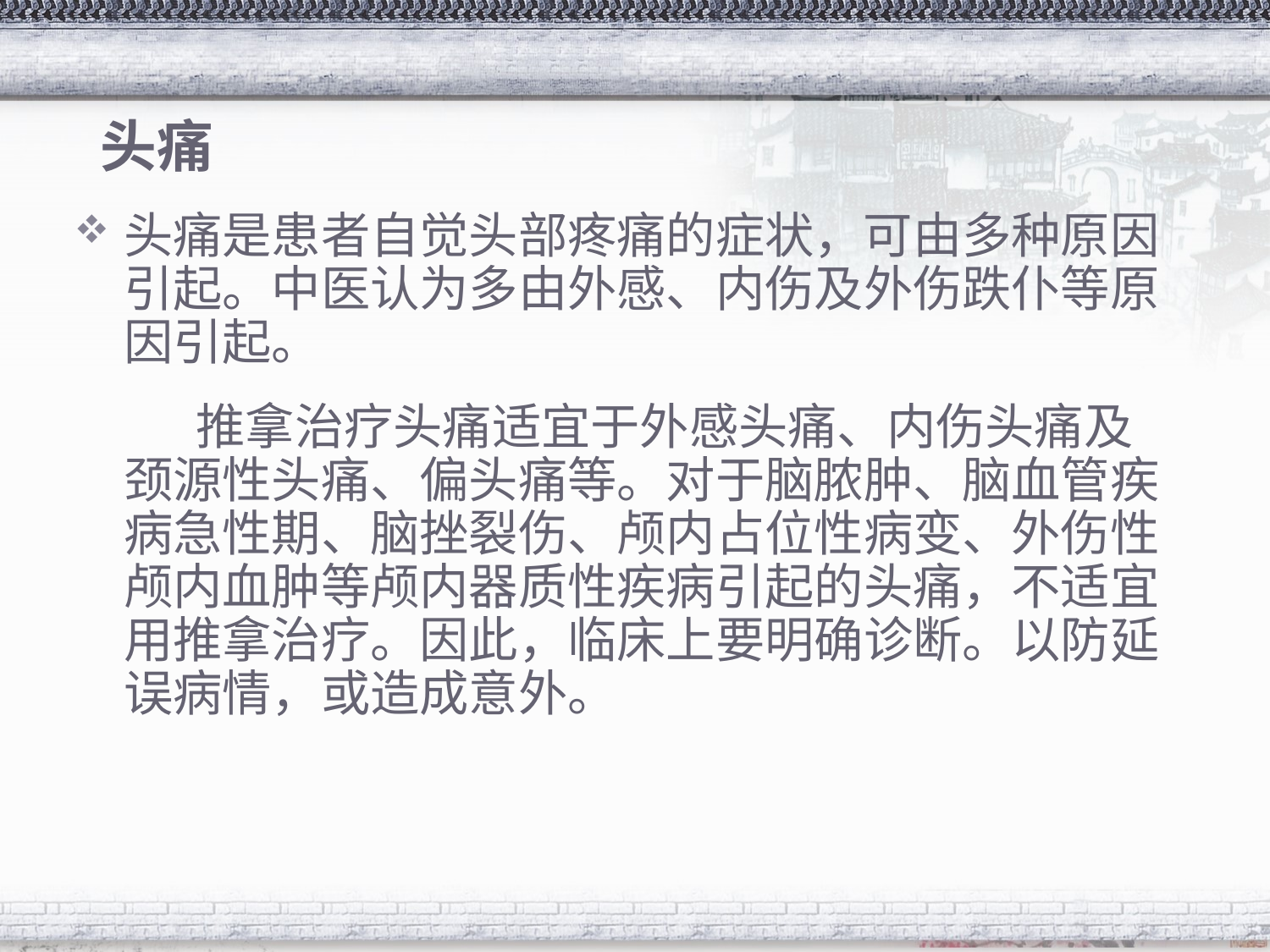

# 头痛
头痛是患者自觉头部疼痛的症状，可由多种原因引起。中医认为多由外感、内伤及外伤跌仆等原因引起。
          推拿治疗头痛适宜于外感头痛、内伤头痛及颈源性头痛、偏头痛等。对于脑脓肿、脑血管疾病急性期、脑挫裂伤、颅内占位性病变、外伤性颅内血肿等颅内器质性疾病引起的头痛，不适宜用推拿治疗。因此，临床上要明确诊断。以防延误病情，或造成意外。